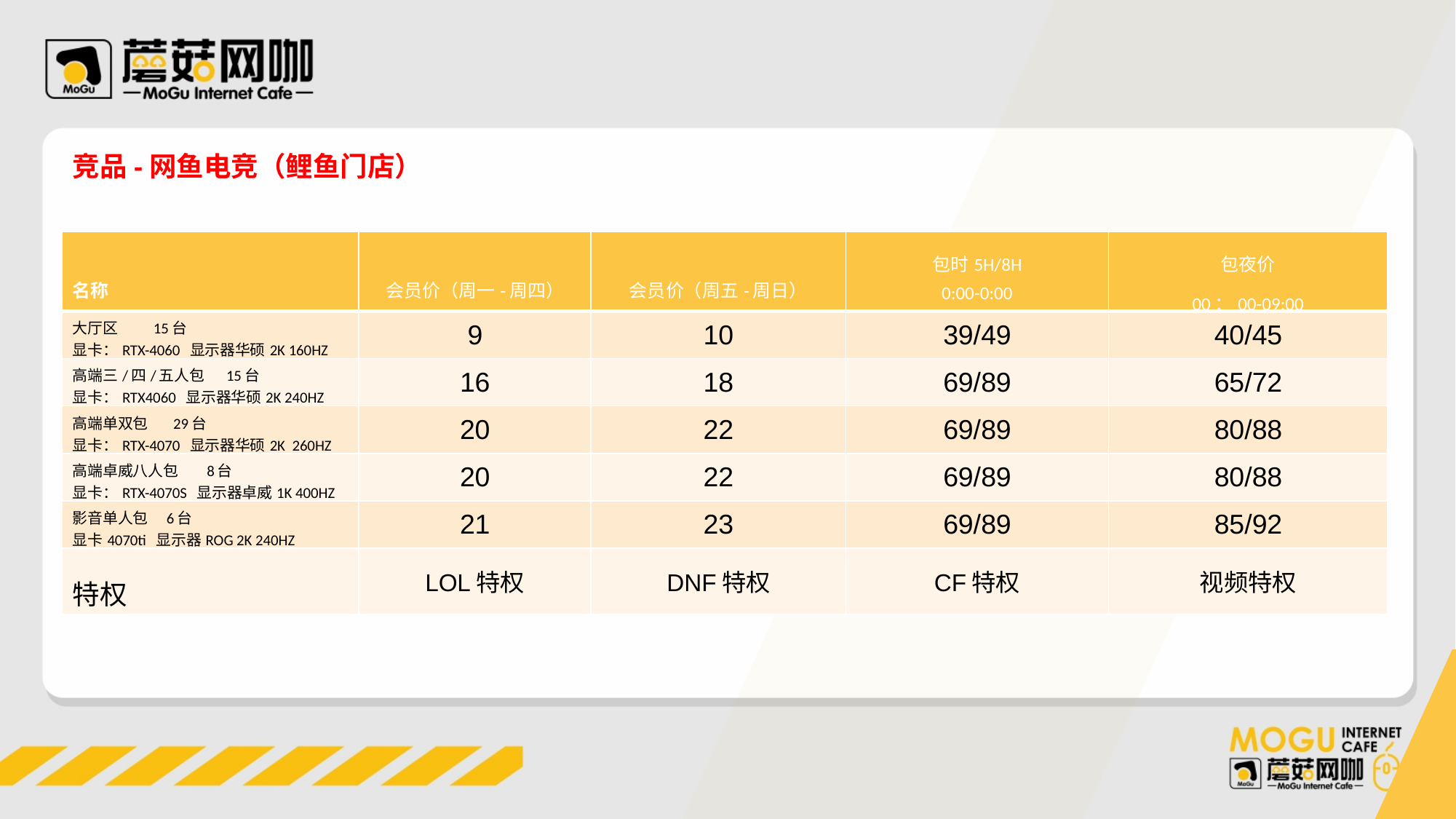

竞品-网鱼电竞（鲤鱼门店）

| 名称 | 会员价（周一-周四） | 会员价（周五-周日） | 包时5H/8H 0:00-0:00 | 包夜价 00：00-09:00 |
| --- | --- | --- | --- | --- |
| 大厅区 15台 显卡：RTX-4060 显示器华硕2K 160HZ | 9 | 10 | 39/49 | 40/45 |
| 高端三/四/五人包 15台 显卡：RTX4060 显示器华硕2K 240HZ | 16 | 18 | 69/89 | 65/72 |
| 高端单双包 29台 显卡：RTX-4070 显示器华硕2K 260HZ | 20 | 22 | 69/89 | 80/88 |
| 高端卓威八人包 8台 显卡：RTX-4070S 显示器卓威1K 400HZ | 20 | 22 | 69/89 | 80/88 |
| 影音单人包 6台 显卡4070ti 显示器ROG 2K 240HZ | 21 | 23 | 69/89 | 85/92 |
| 特权 | LOL特权 | DNF特权 | CF特权 | 视频特权 |
12